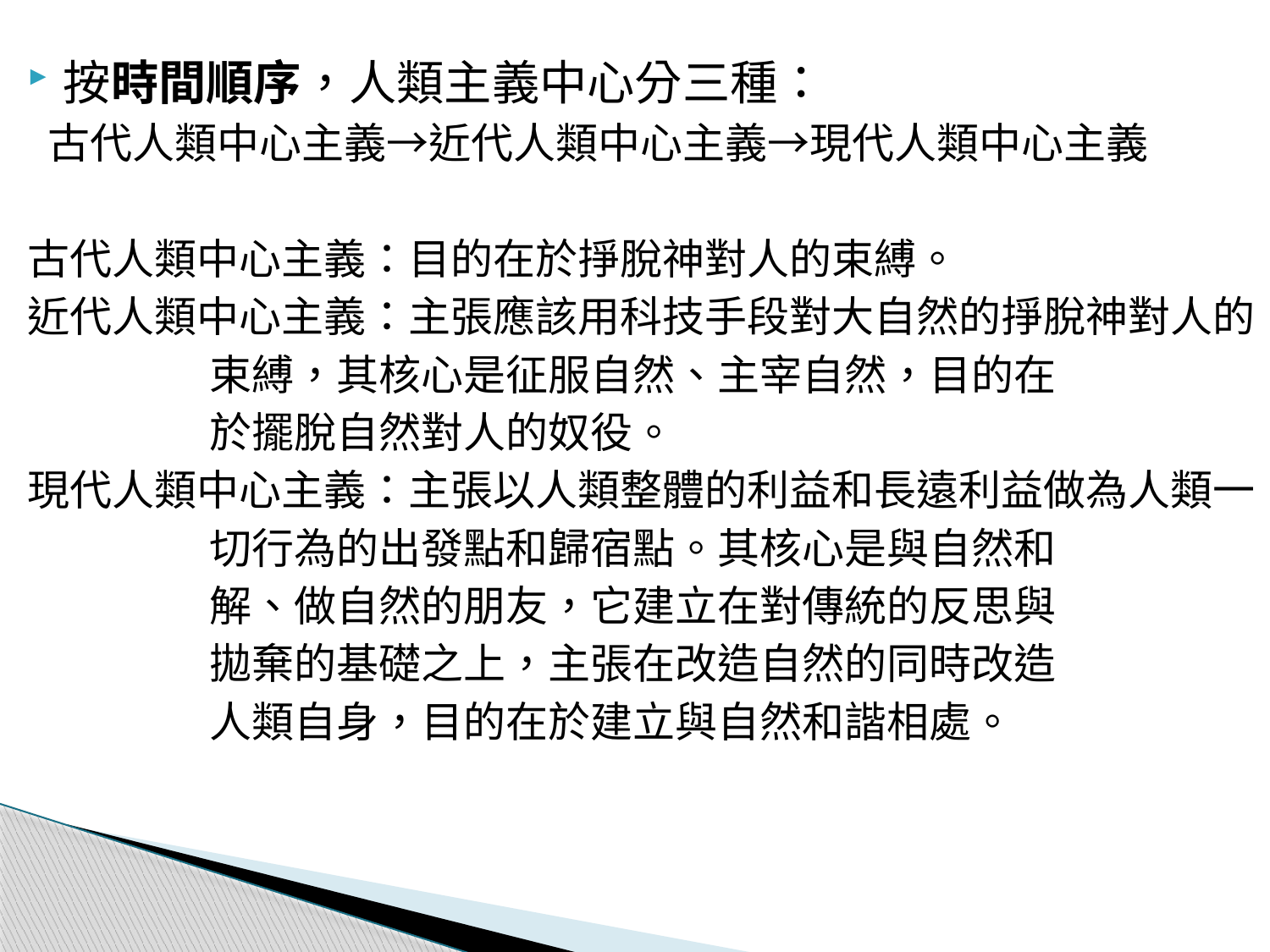

按時間順序，人類主義中心分三種：
 古代人類中心主義→近代人類中心主義→現代人類中心主義

古代人類中心主義：目的在於掙脫神對人的束縛。
近代人類中心主義：主張應該用科技手段對大自然的掙脫神對人的
                  束縛，其核心是征服自然、主宰自然，目的在
                  於擺脫自然對人的奴役。
現代人類中心主義：主張以人類整體的利益和長遠利益做為人類一
                  切行為的出發點和歸宿點。其核心是與自然和
                  解、做自然的朋友，它建立在對傳統的反思與
                  拋棄的基礎之上，主張在改造自然的同時改造
                  人類自身，目的在於建立與自然和諧相處。